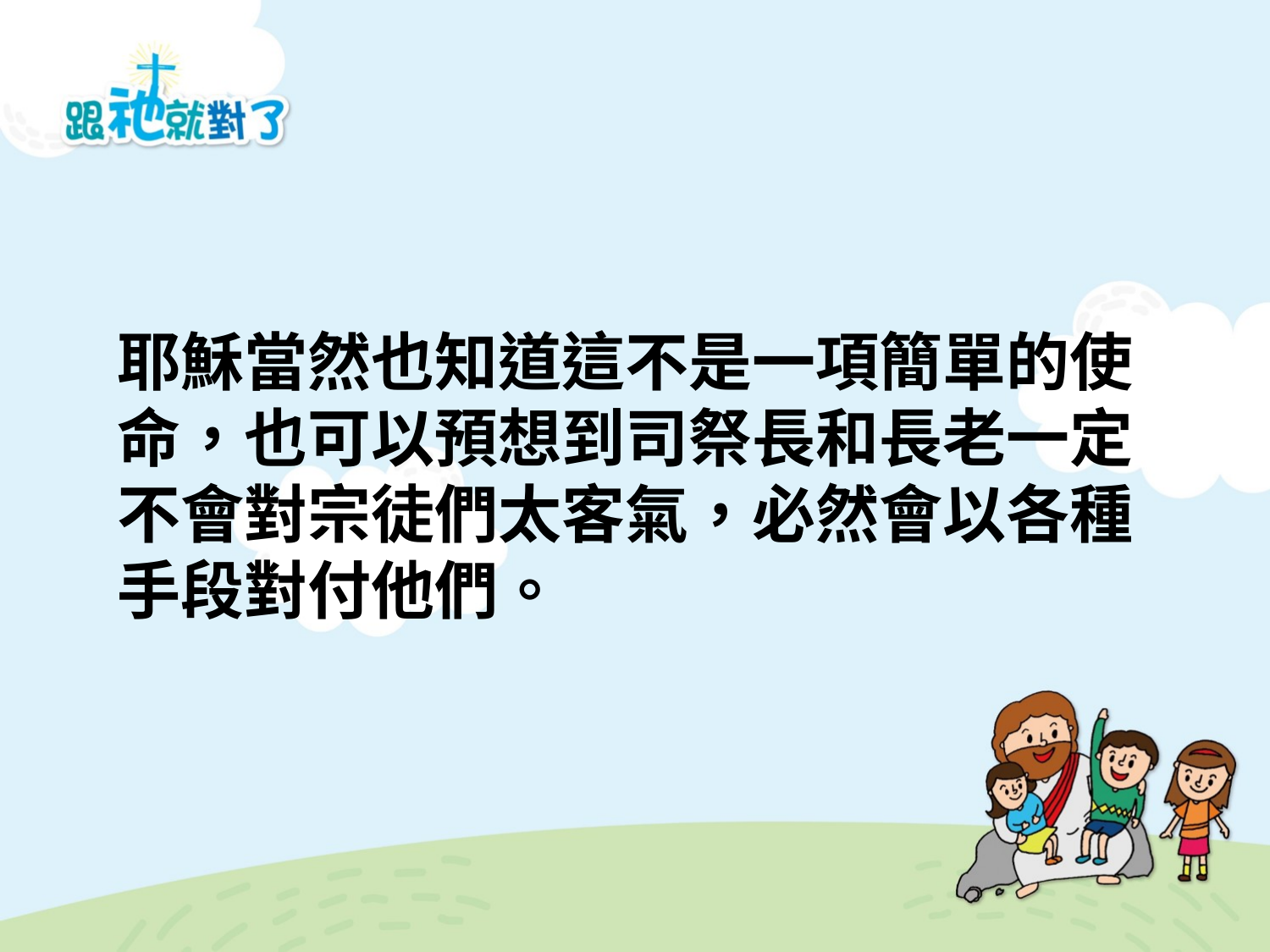

耶穌當然也知道這不是一項簡單的使命，也可以預想到司祭長和長老一定不會對宗徒們太客氣，必然會以各種手段對付他們。